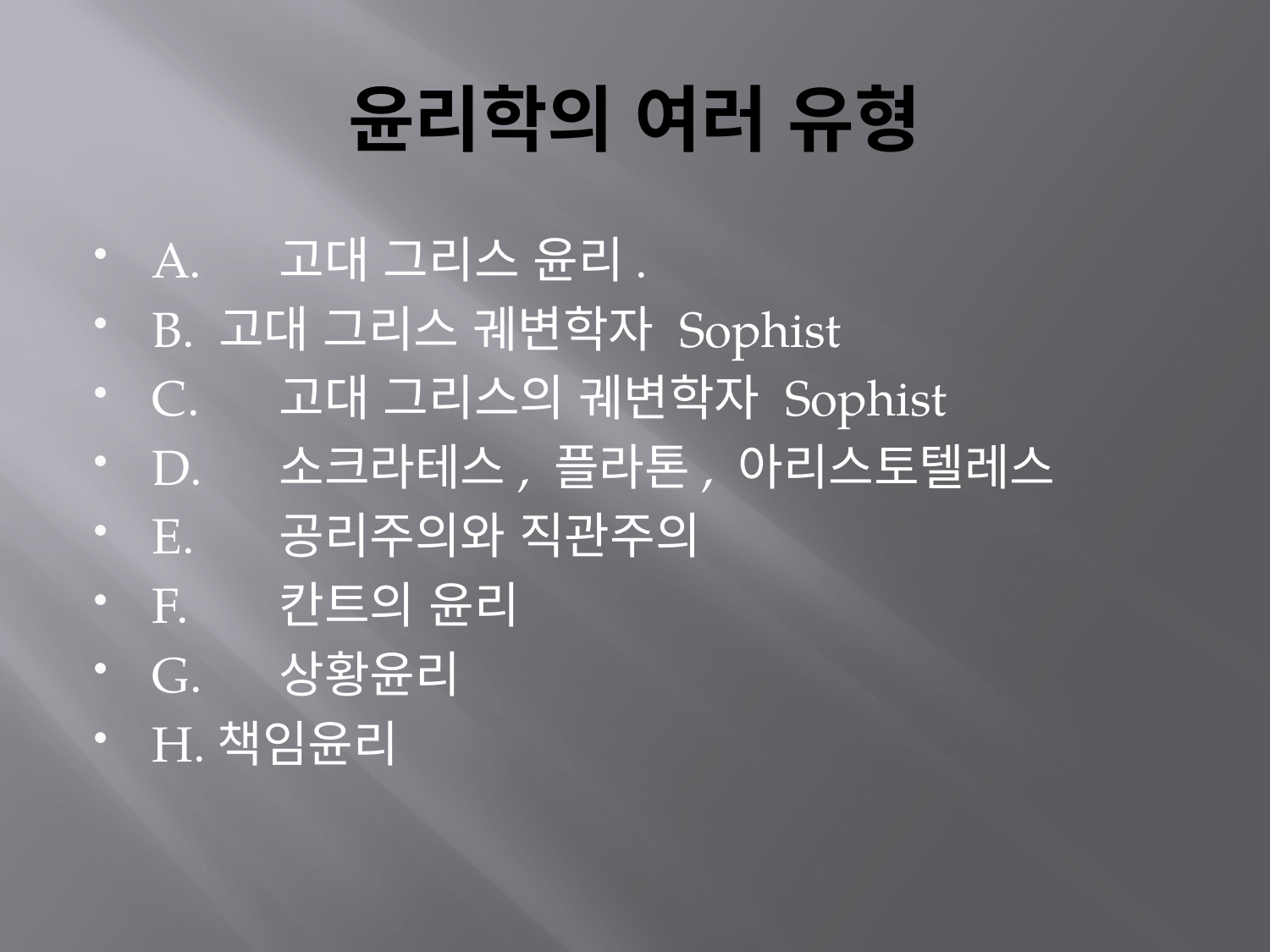

# 윤리학의 여러 유형
A.	고대 그리스 윤리.
B. 고대 그리스 궤변학자 Sophist
C.	고대 그리스의 궤변학자 Sophist
D.	소크라테스, 플라톤, 아리스토텔레스
E.	공리주의와 직관주의
F.	칸트의 윤리
G.	상황윤리
H.책임윤리